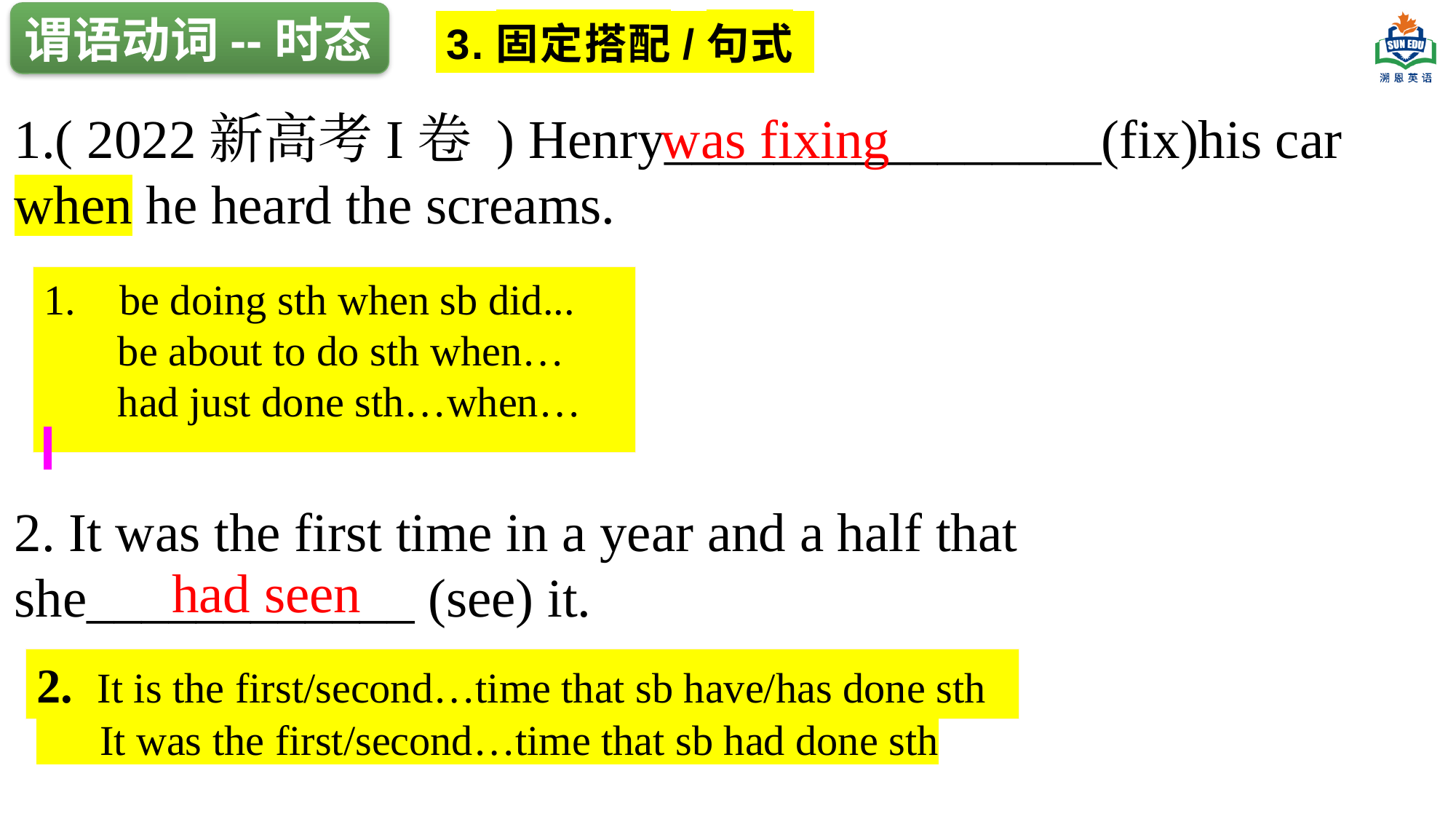

谓语动词--时态

3.固定搭配/句式
1.( 2022新高考I卷 ) Henry________________(fix)his car when he heard the screams.

2. It was the first time in a year and a half that she____________ (see) it.

was fixing
  be doing sth when sb did...
       be about to do sth when…
       had just done sth…when…

had seen
2.  It is the first/second…time that sb have/has done sth
      It was the first/second…time that sb had done sth